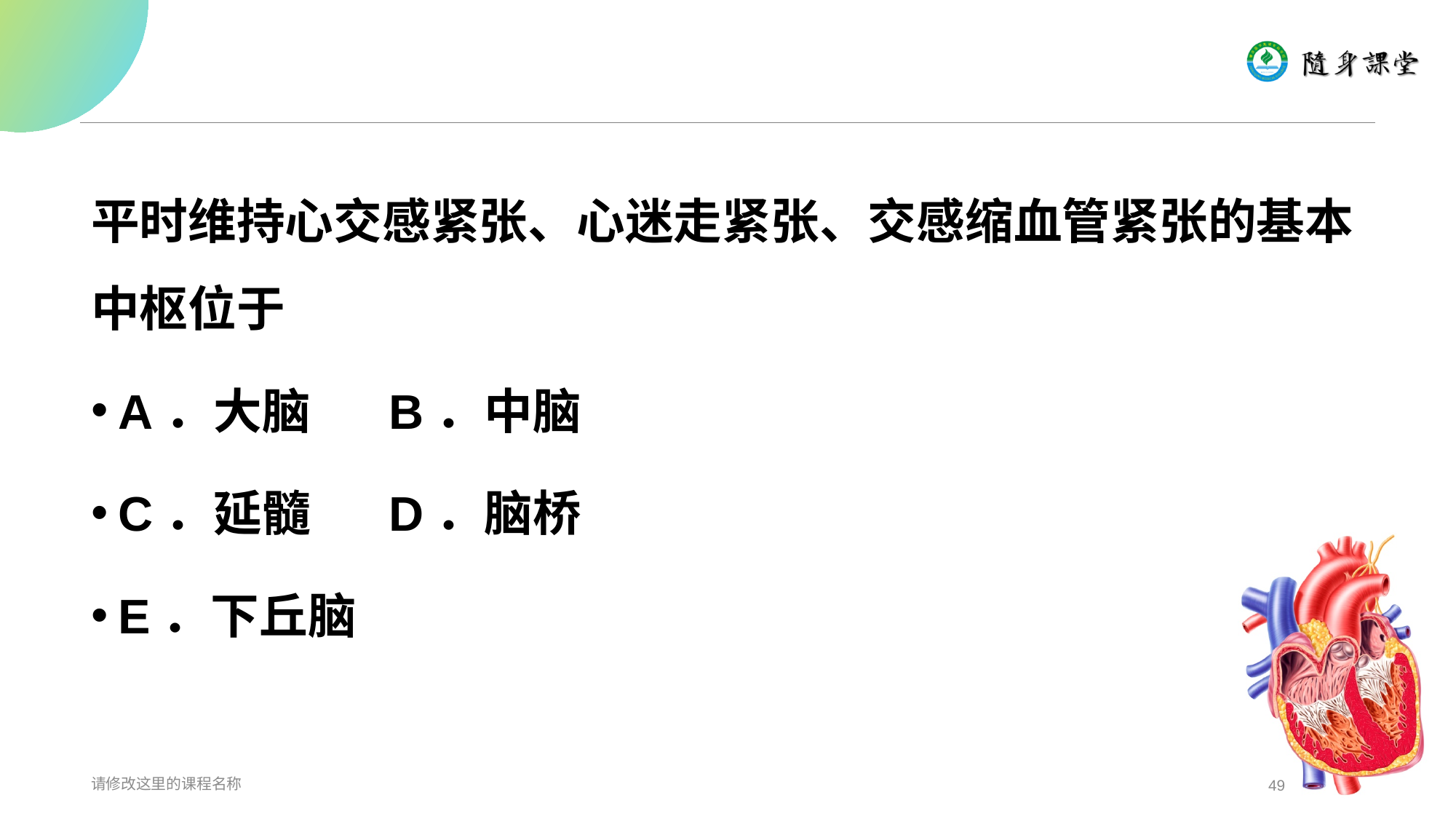

#
平时维持心交感紧张、心迷走紧张、交感缩血管紧张的基本中枢位于
A．大脑      B．中脑
C．延髓      D．脑桥
E．下丘脑
请修改这里的课程名称
49